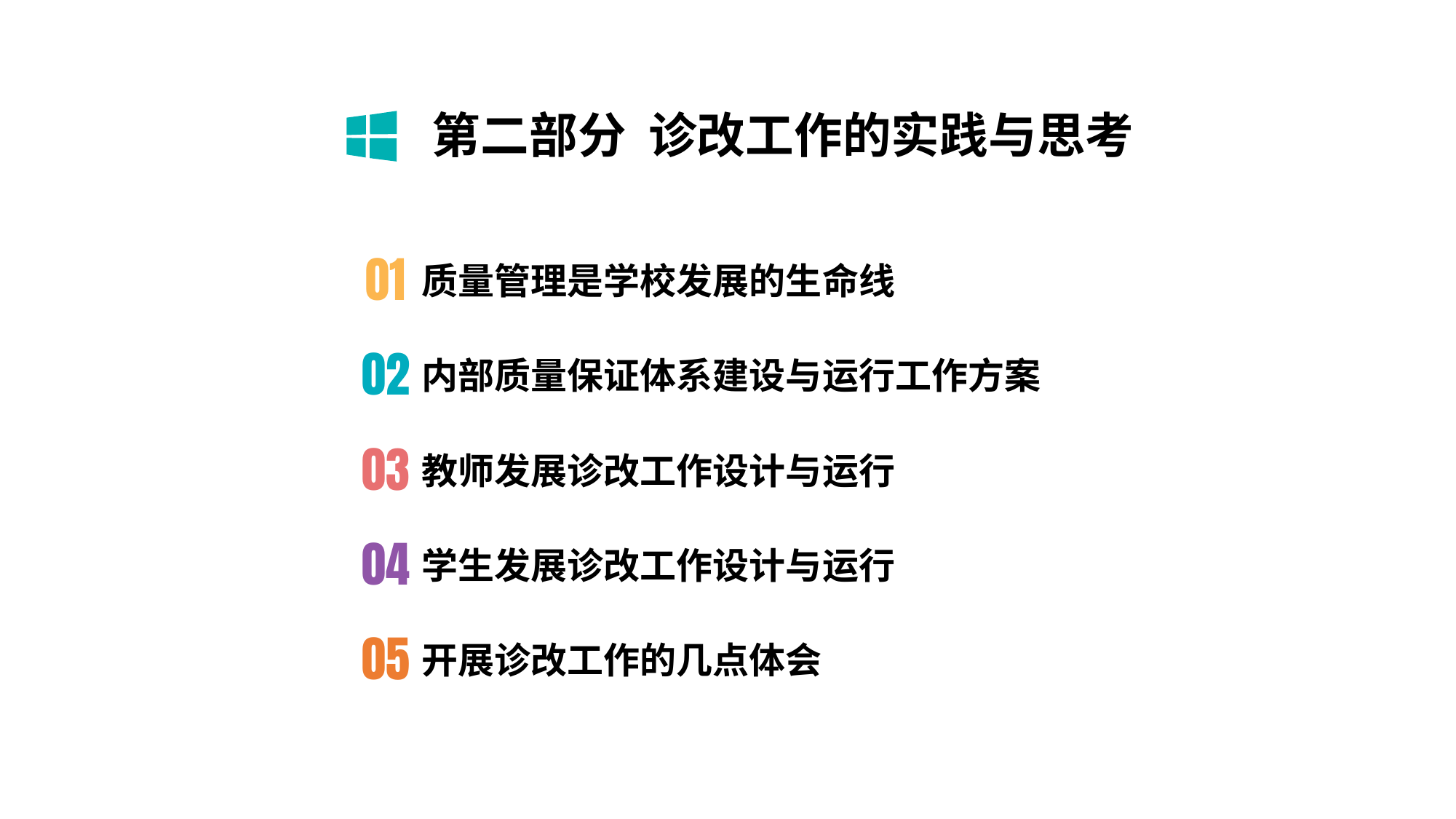

第二部分  诊改工作的实践与思考

01
质量管理是学校发展的生命线
02
内部质量保证体系建设与运行工作方案
03
教师发展诊改工作设计与运行
04
学生发展诊改工作设计与运行
05
开展诊改工作的几点体会